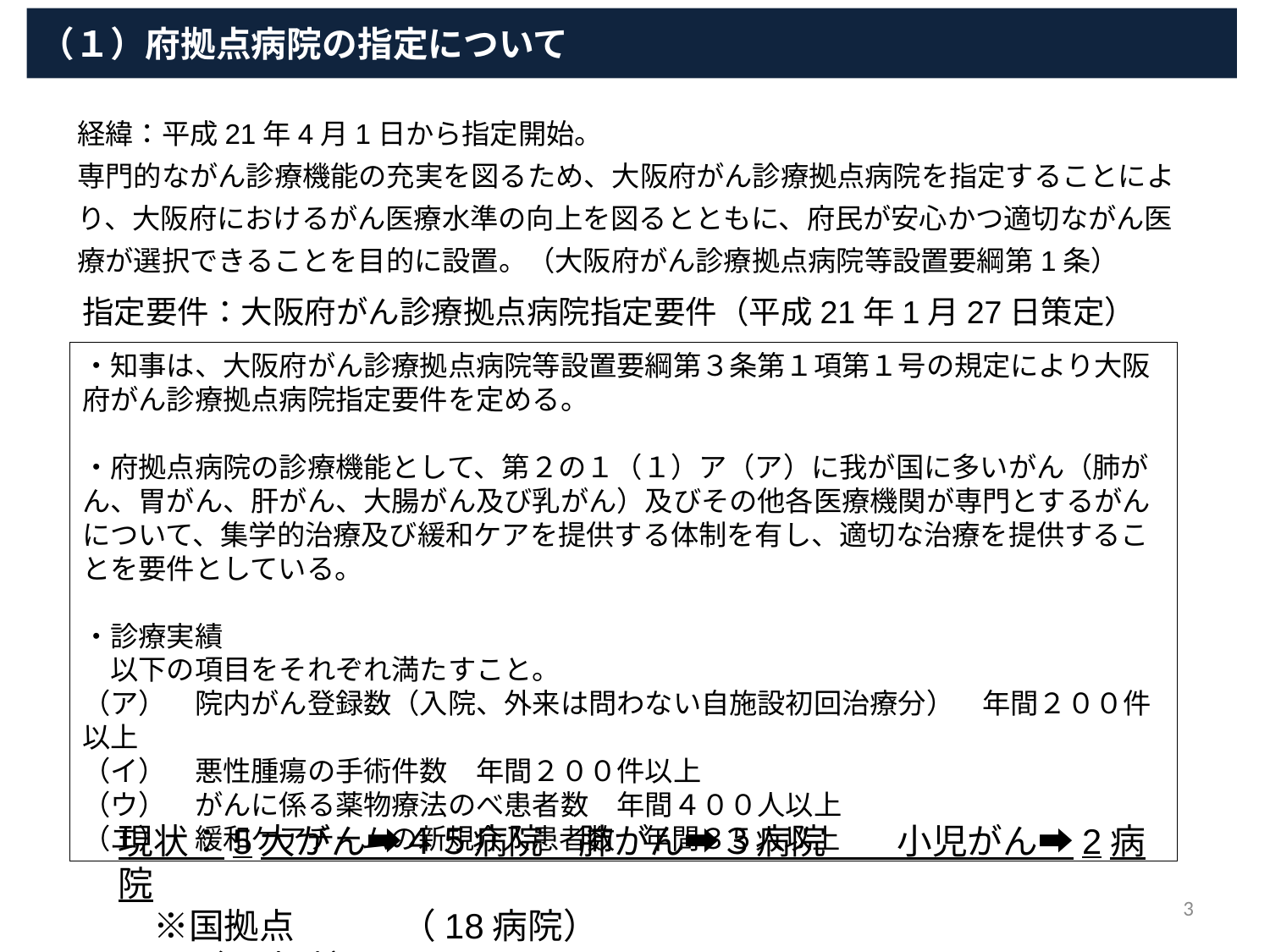

（１）府拠点病院の指定について
経緯：平成21年4月1日から指定開始。
専門的ながん診療機能の充実を図るため、大阪府がん診療拠点病院を指定することにより、大阪府におけるがん医療水準の向上を図るとともに、府民が安心かつ適切ながん医療が選択できることを目的に設置。（大阪府がん診療拠点病院等設置要綱第1条）
指定要件：大阪府がん診療拠点病院指定要件（平成21年1月27日策定）
・知事は、大阪府がん診療拠点病院等設置要綱第３条第１項第１号の規定により大阪府がん診療拠点病院指定要件を定める。

・府拠点病院の診療機能として、第２の１（１）ア（ア）に我が国に多いがん（肺がん、胃がん、肝がん、大腸がん及び乳がん）及びその他各医療機関が専門とするがんについて、集学的治療及び緩和ケアを提供する体制を有し、適切な治療を提供することを要件としている。

・診療実績
　以下の項目をそれぞれ満たすこと。
（ア）　院内がん登録数（入院、外来は問わない自施設初回治療分）　年間２００件以上
（イ）　悪性腫瘍の手術件数　年間２００件以上
（ウ）　がんに係る薬物療法のべ患者数　年間４００人以上
（エ）　緩和ケアチームの新規介入患者数　年間３５人以上
現状：5大がん➡４５病院　肺がん➡３病院　　小児がん➡2病院
　※国拠点　　　（18病院）　　　　　　　　　　　　　　　　　（１病院）
3